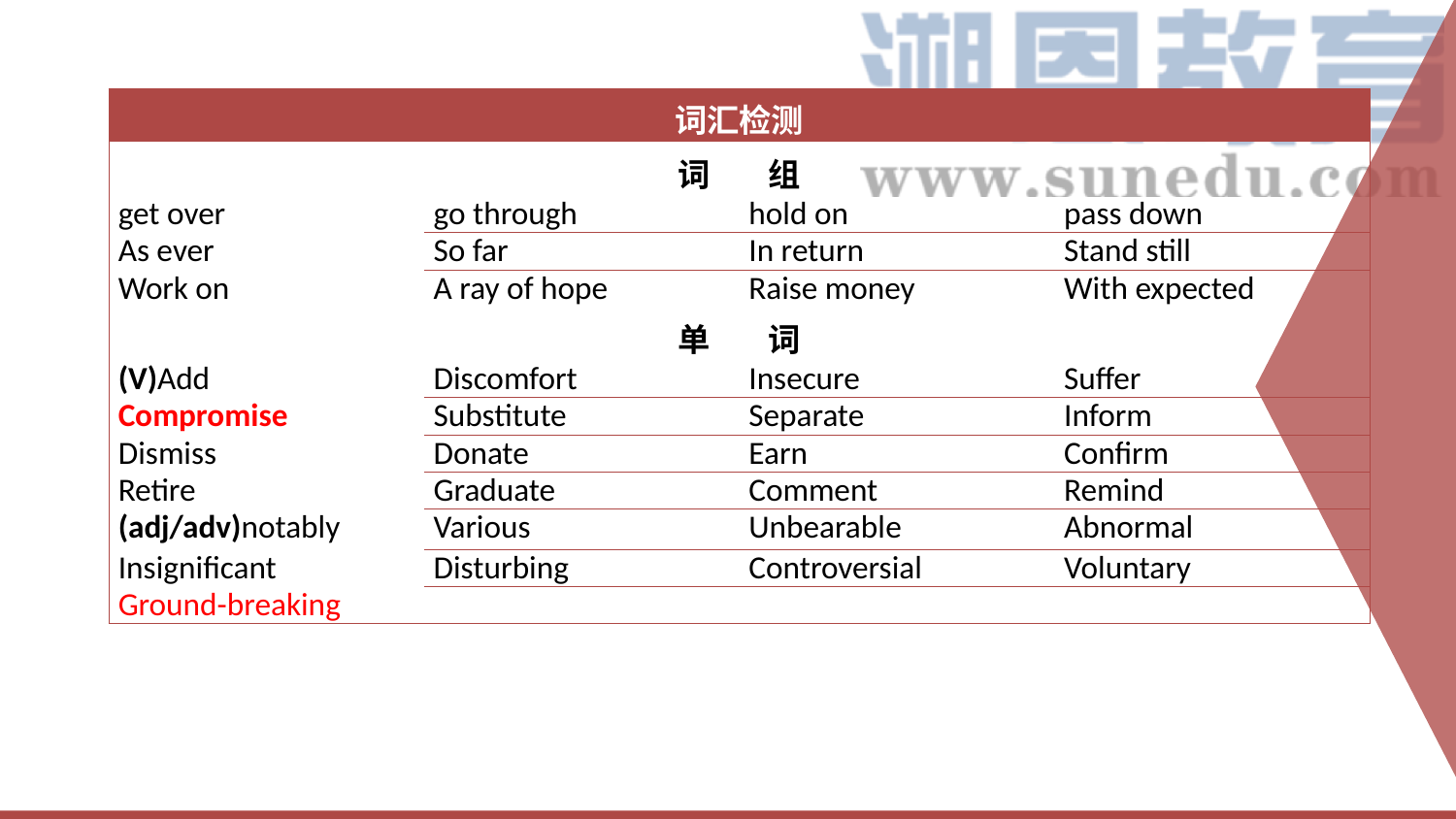

| 词汇检测 |  |  |  |
| --- | --- | --- | --- |
| 词 组 |  |  |  |
| get over | go through | hold on | pass down |
| As ever | So far | In return | Stand still |
| Work on | A ray of hope | Raise money | With expected |
| 单 词 |  |  |  |
| (V)Add | Discomfort | Insecure | Suffer |
| Compromise | Substitute | Separate | Inform |
| Dismiss | Donate | Earn | Confirm |
| Retire | Graduate | Comment | Remind |
| (adj/adv)notably | Various | Unbearable | Abnormal |
| Insignificant | Disturbing | Controversial | Voluntary |
| Ground-breaking |  |  |  |